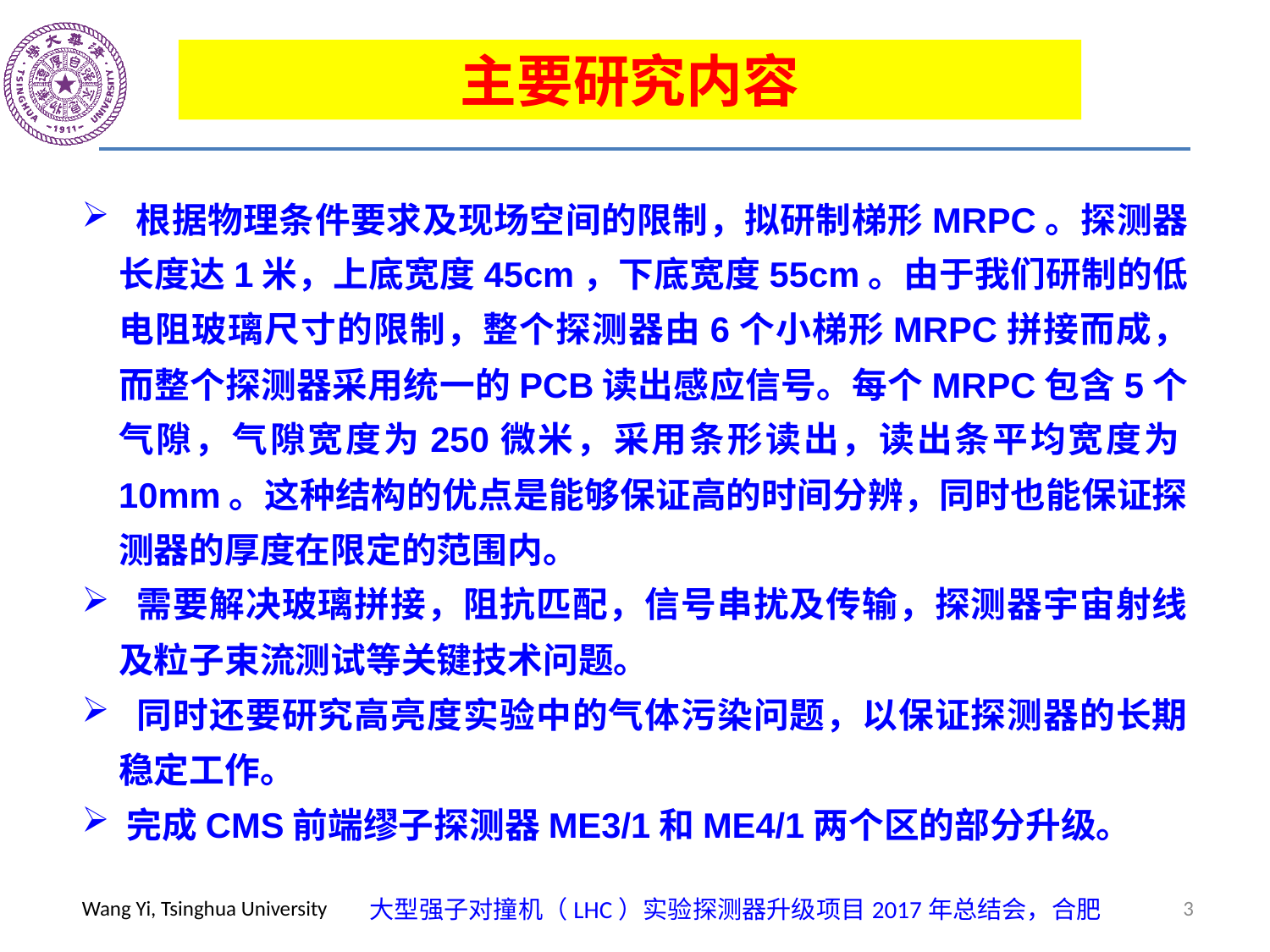

主要研究内容
 根据物理条件要求及现场空间的限制，拟研制梯形MRPC。探测器长度达1米，上底宽度45cm，下底宽度55cm。由于我们研制的低电阻玻璃尺寸的限制，整个探测器由6个小梯形MRPC拼接而成，而整个探测器采用统一的PCB读出感应信号。每个MRPC包含5个气隙，气隙宽度为250微米，采用条形读出，读出条平均宽度为10mm。这种结构的优点是能够保证高的时间分辨，同时也能保证探测器的厚度在限定的范围内。
 需要解决玻璃拼接，阻抗匹配，信号串扰及传输，探测器宇宙射线及粒子束流测试等关键技术问题。
 同时还要研究高亮度实验中的气体污染问题，以保证探测器的长期稳定工作。
 完成CMS前端缪子探测器ME3/1和ME4/1两个区的部分升级。
3